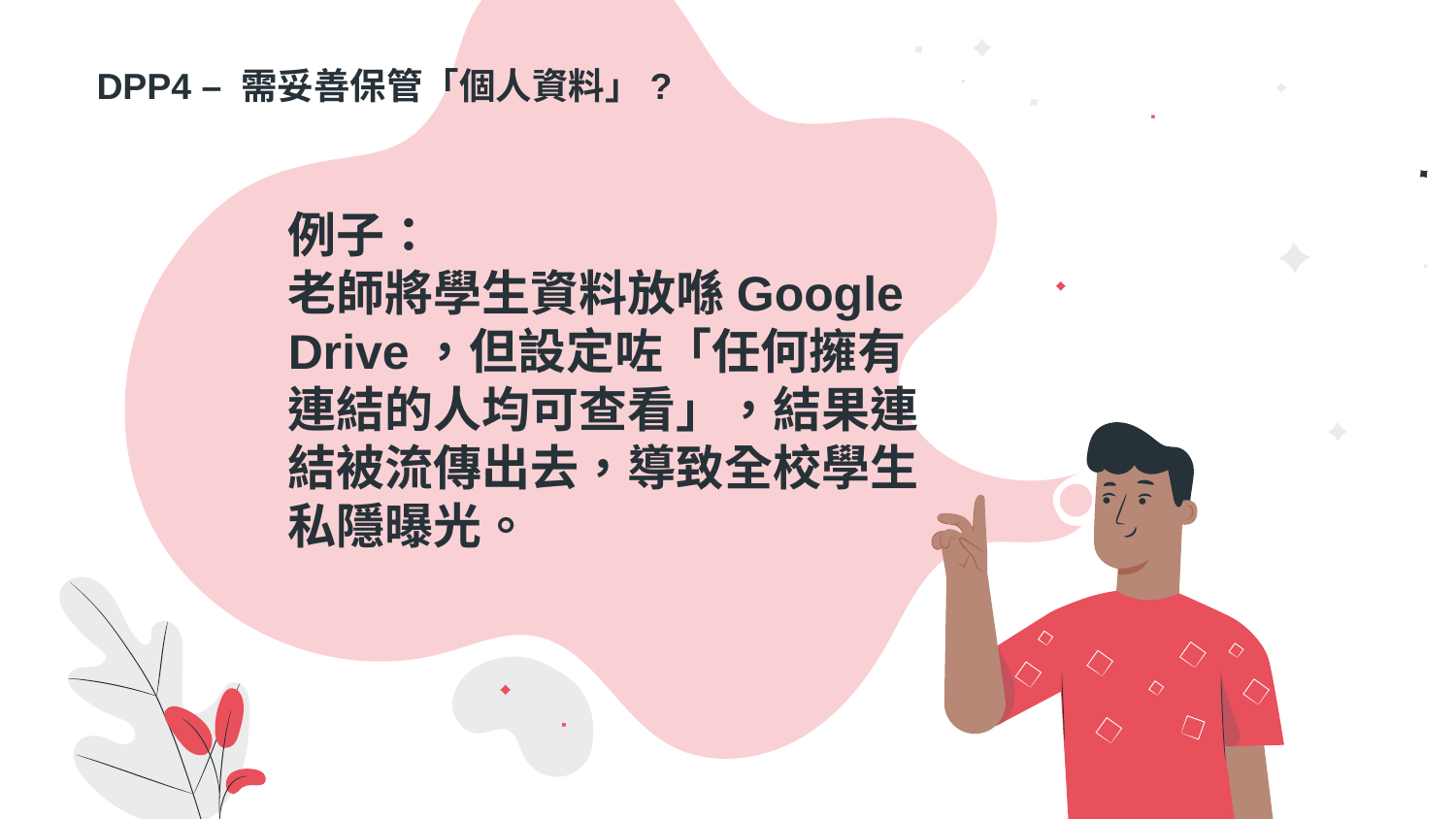

# DPP4 – 需妥善保管「個人資料」?
例子：
老師將學生資料放喺Google Drive，但設定咗「任何擁有連結的人均可查看」，結果連結被流傳出去，導致全校學生私隱曝光。